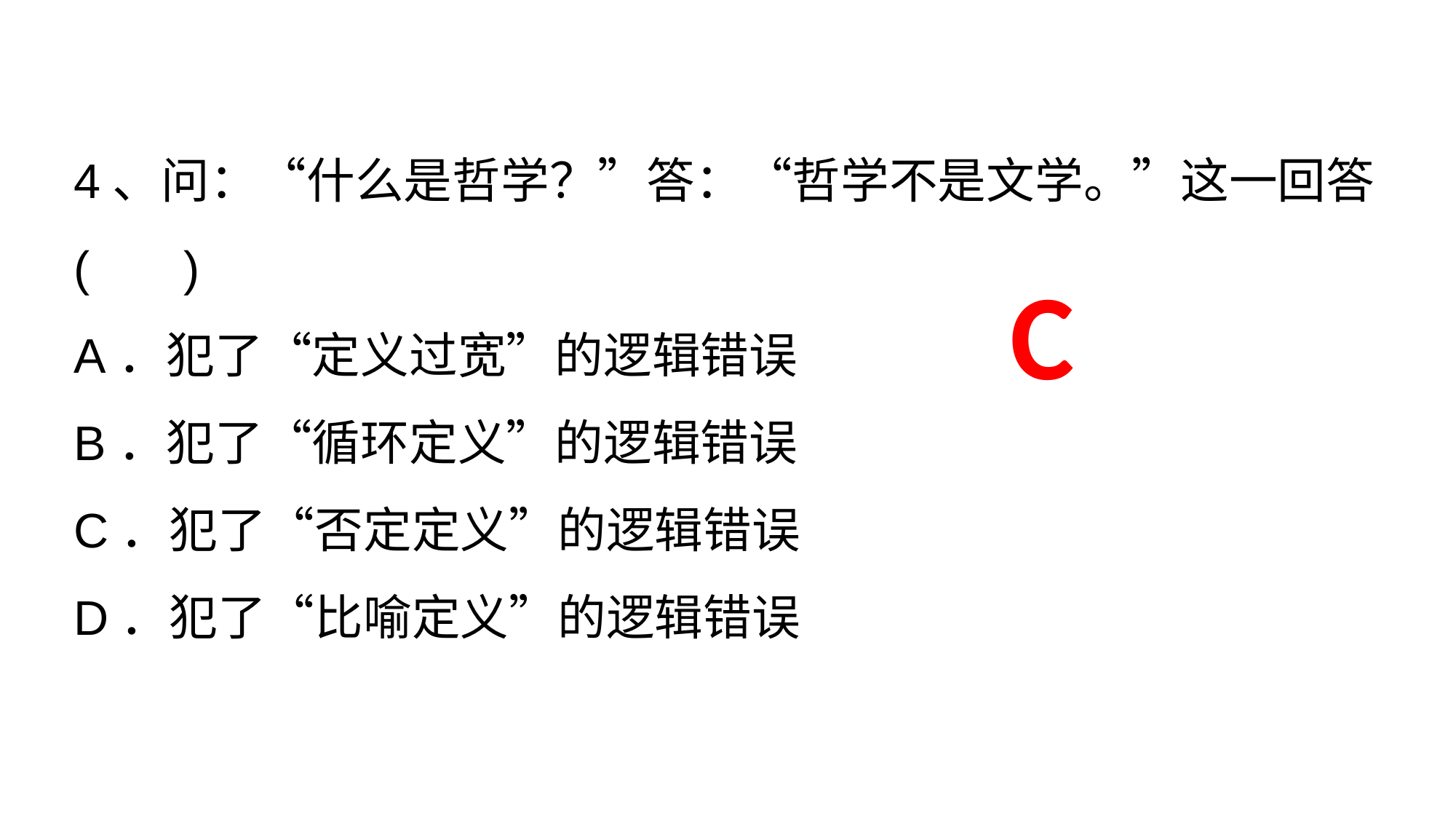

4、问：“什么是哲学？”答：“哲学不是文学。”这一回答(       )
A．犯了“定义过宽”的逻辑错误
B．犯了“循环定义”的逻辑错误
C．犯了“否定定义”的逻辑错误
D．犯了“比喻定义”的逻辑错误
C